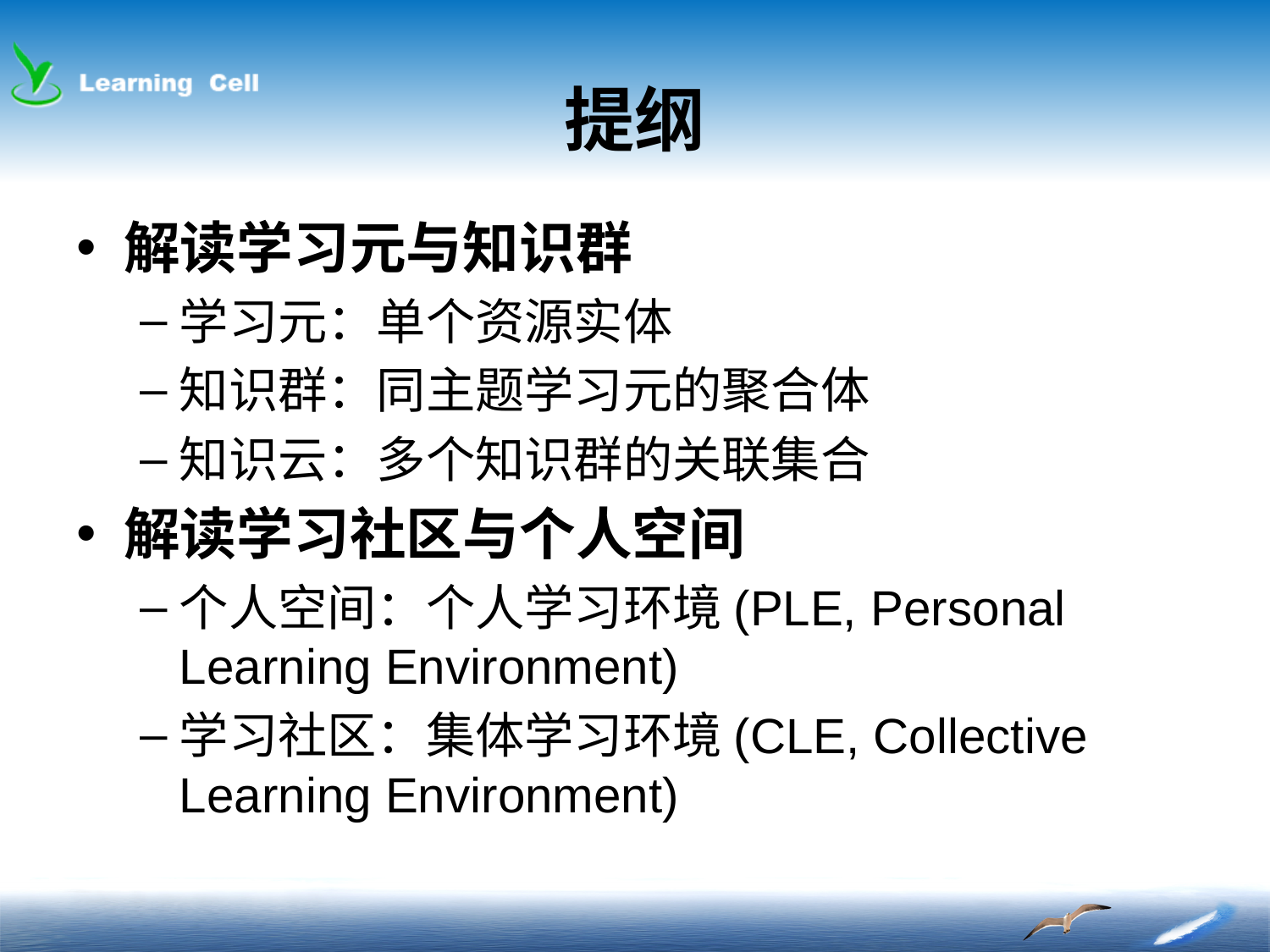

# 提纲
解读学习元与知识群
学习元：单个资源实体
知识群：同主题学习元的聚合体
知识云：多个知识群的关联集合
解读学习社区与个人空间
个人空间：个人学习环境(PLE, Personal Learning Environment)
学习社区：集体学习环境(CLE, Collective Learning Environment)